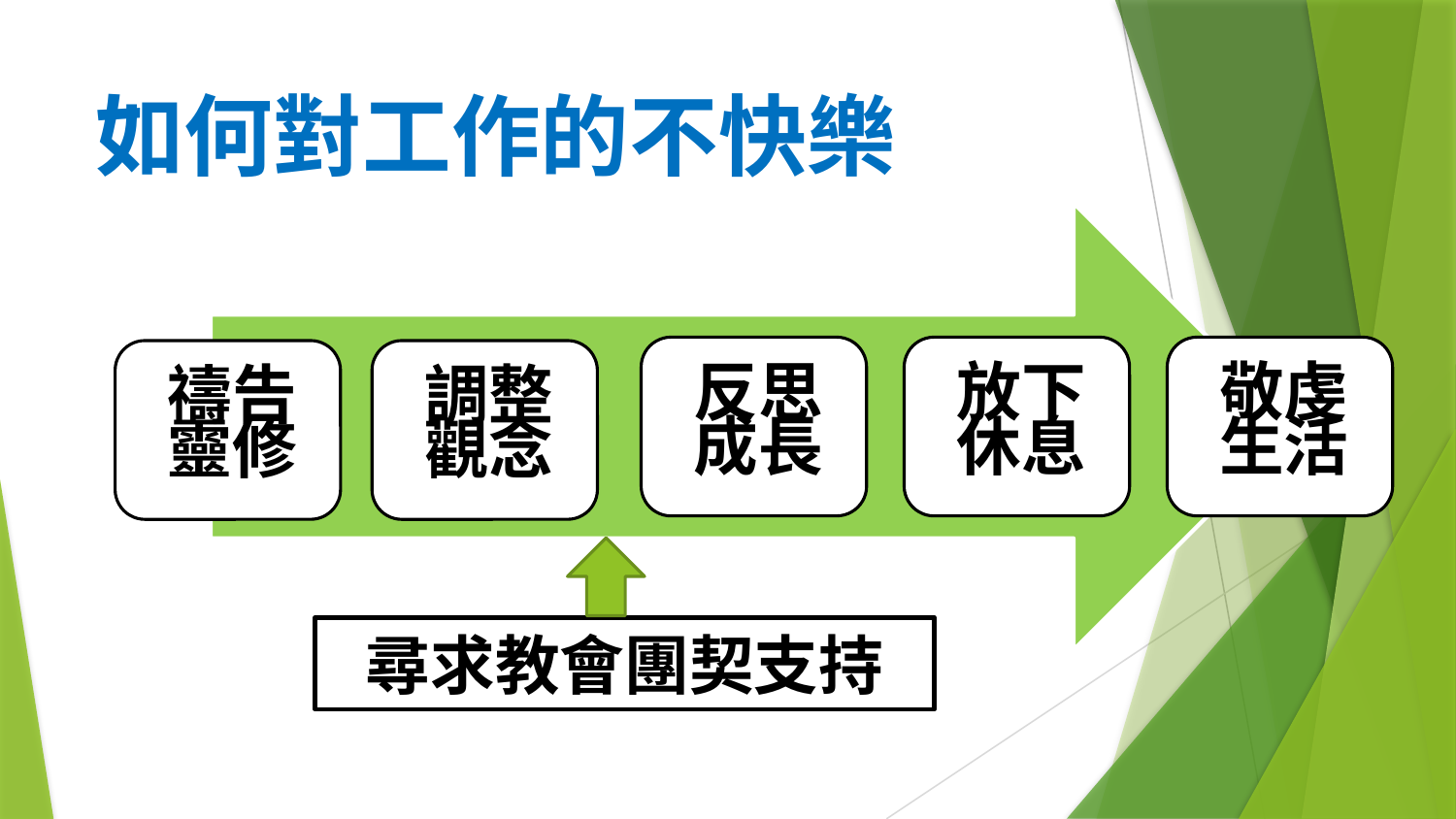

# 如何對工作的不快樂
禱告靈修
調整
觀念
反思
成長
放下休息
敬虔
生活

尋求教會團契支持